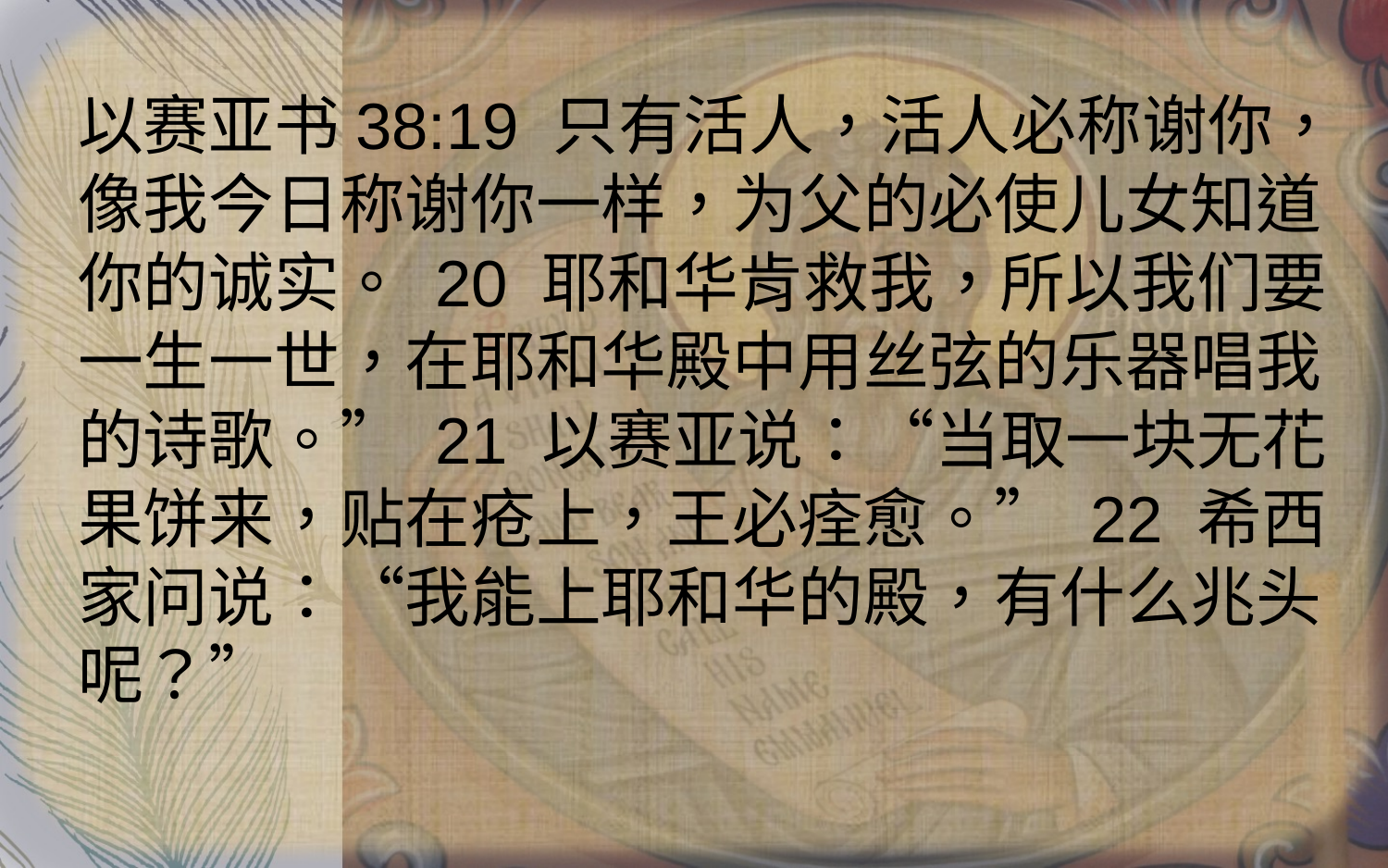

以赛亚书38:19 只有活人，活人必称谢你，像我今日称谢你一样，为父的必使儿女知道你的诚实。 20 耶和华肯救我，所以我们要一生一世，在耶和华殿中用丝弦的乐器唱我的诗歌。” 21 以赛亚说：“当取一块无花果饼来，贴在疮上，王必痊愈。” 22 希西家问说：“我能上耶和华的殿，有什么兆头呢？”